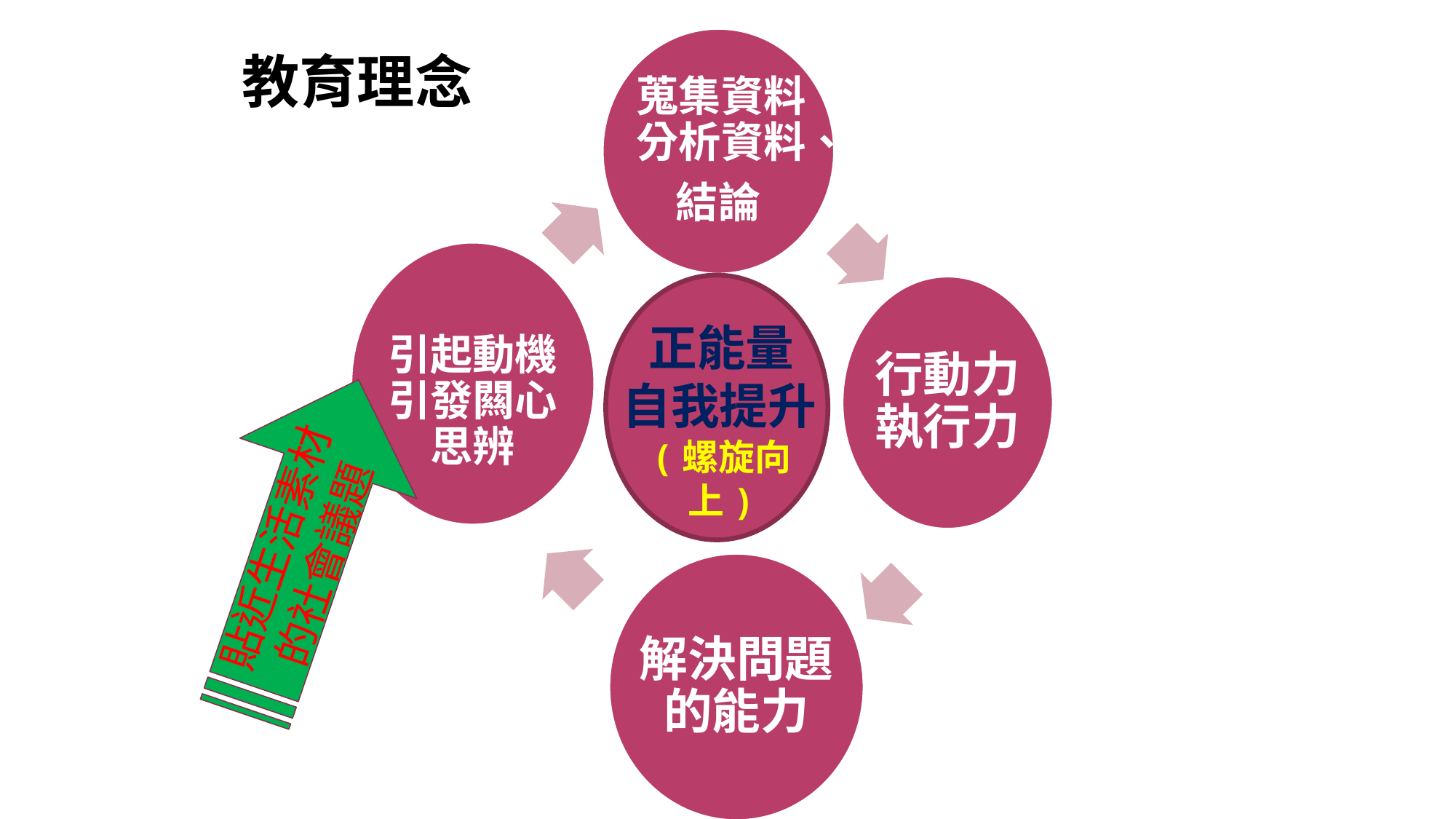

蒐集資料、分析資料、
結論
# 教育理念

引起動機引發闗心思辨
行動力執行力

正能量
自我提升
(螺旋向上)

貼近生活素材的社會議題

解決問題的能力